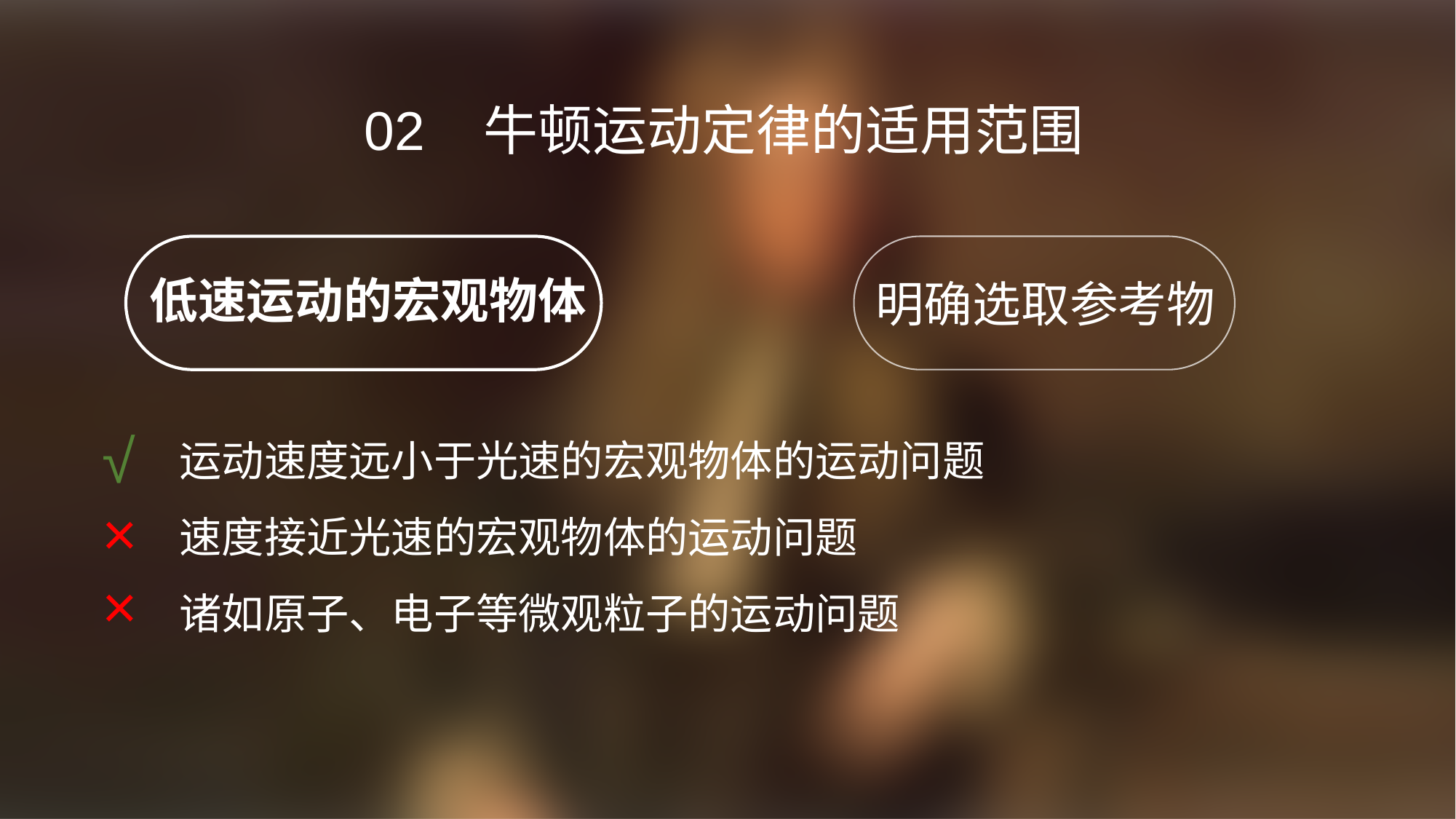

02   牛顿运动定律的适用范围

低速运动的宏观物体

明确选取参考物
运动速度远小于光速的宏观物体的运动问题
速度接近光速的宏观物体的运动问题
诸如原子、电子等微观粒子的运动问题
√
×
×